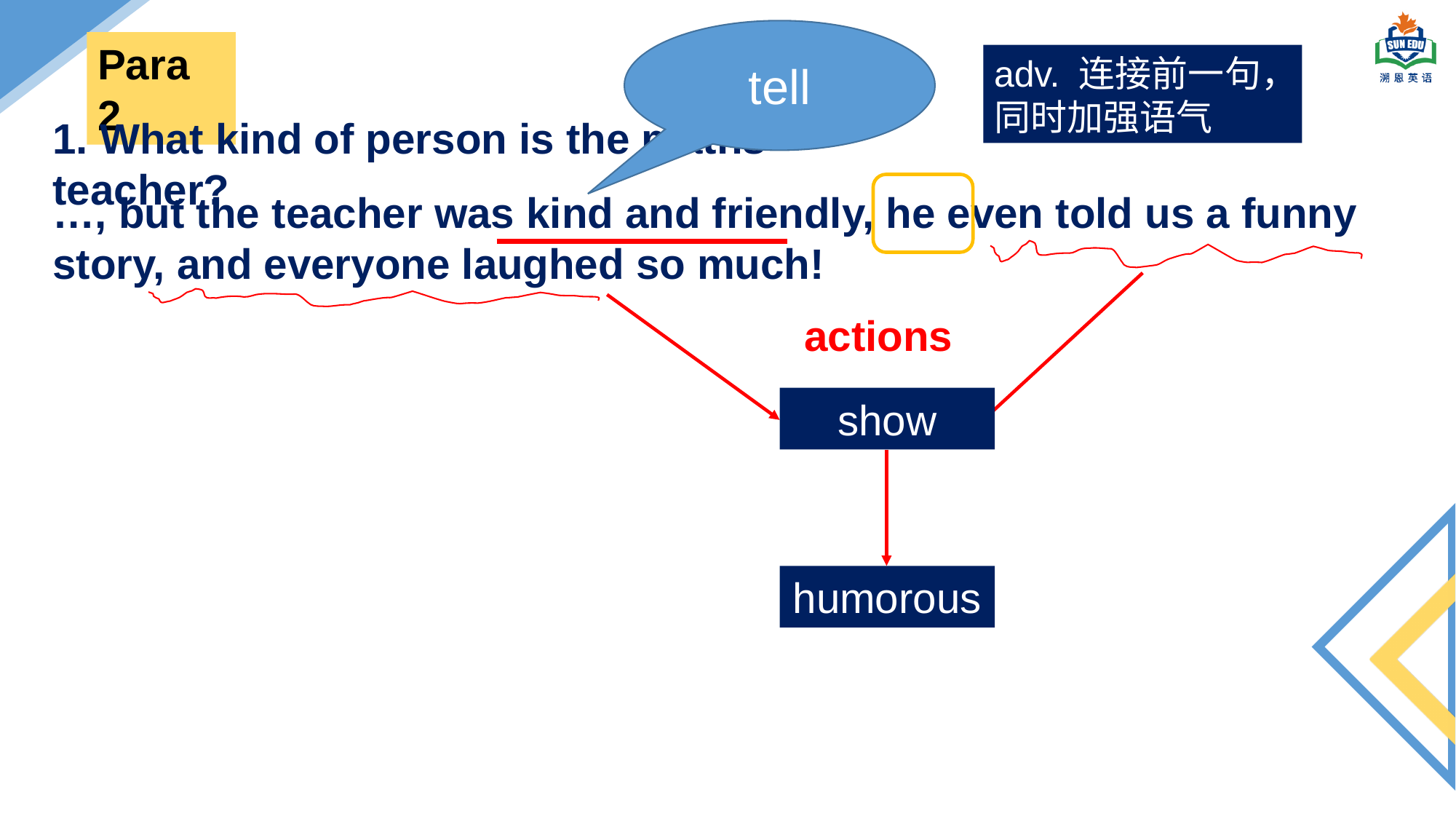

tell
Para 2
adv. 连接前一句，同时加强语气
1. What kind of person is the maths teacher?

…, but the teacher was kind and friendly, he even told us a funny story, and everyone laughed so much!

actions
show
humorous